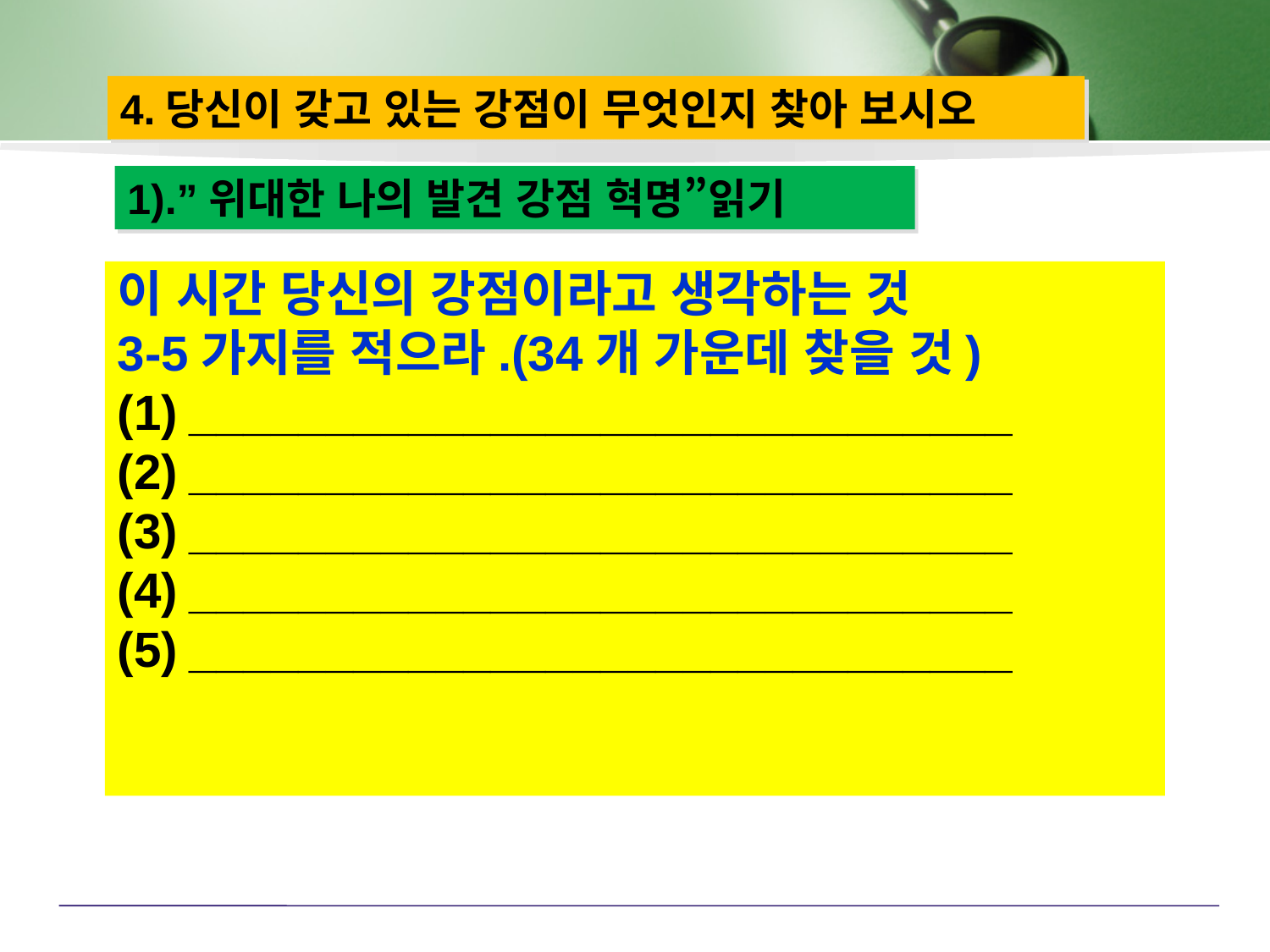

4.당신이 갖고 있는 강점이 무엇인지 찾아 보시오
1).”위대한 나의 발견 강점 혁명”읽기
이 시간 당신의 강점이라고 생각하는 것
3-5가지를 적으라.(34개 가운데 찾을 것)
______________________________
______________________________
______________________________
______________________________
______________________________